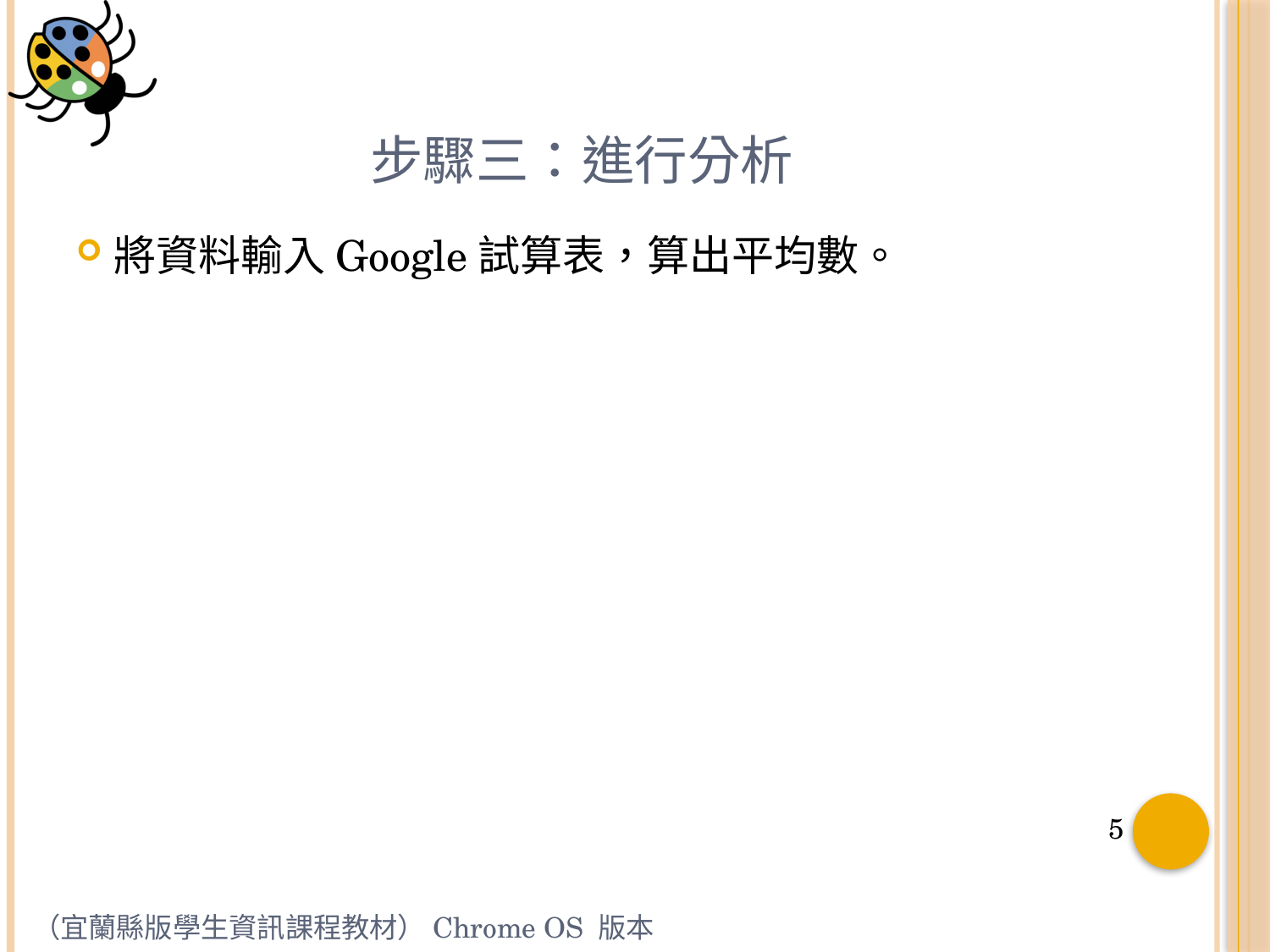

# 步驟三：進行分析
將資料輸入Google試算表，算出平均數。

（宜蘭縣版學生資訊課程教材）Chrome OS 版本